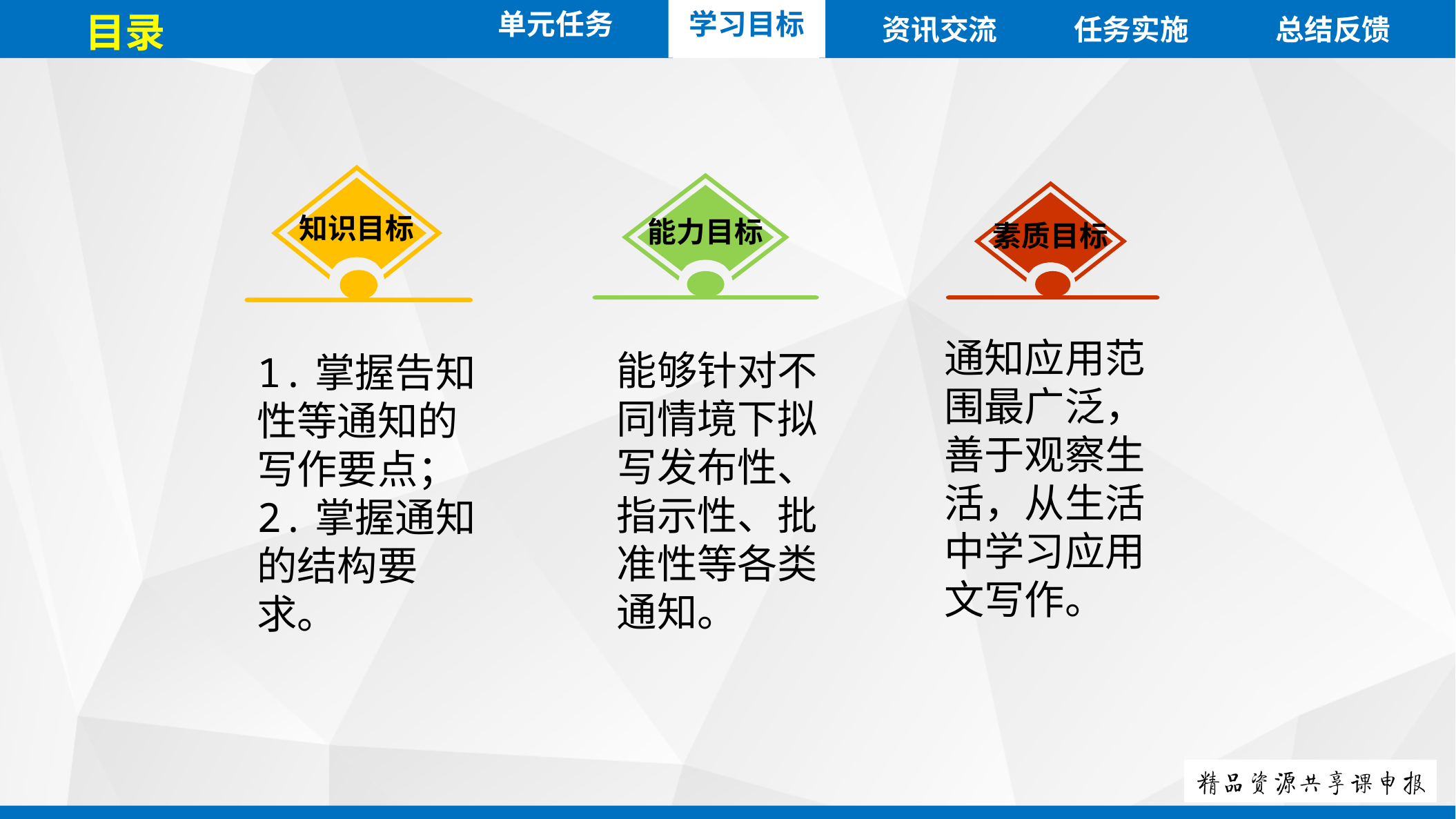

单元任务
目录
资讯交流
任务实施
总结反馈

学习目标

知识目标
能力目标
素质目标

通知应用范围最广泛，善于观察生活，从生活中学习应用文写作。
能够针对不同情境下拟写发布性、指示性、批准性等各类通知。

1.掌握告知性等通知的写作要点；
2.掌握通知的结构要求。